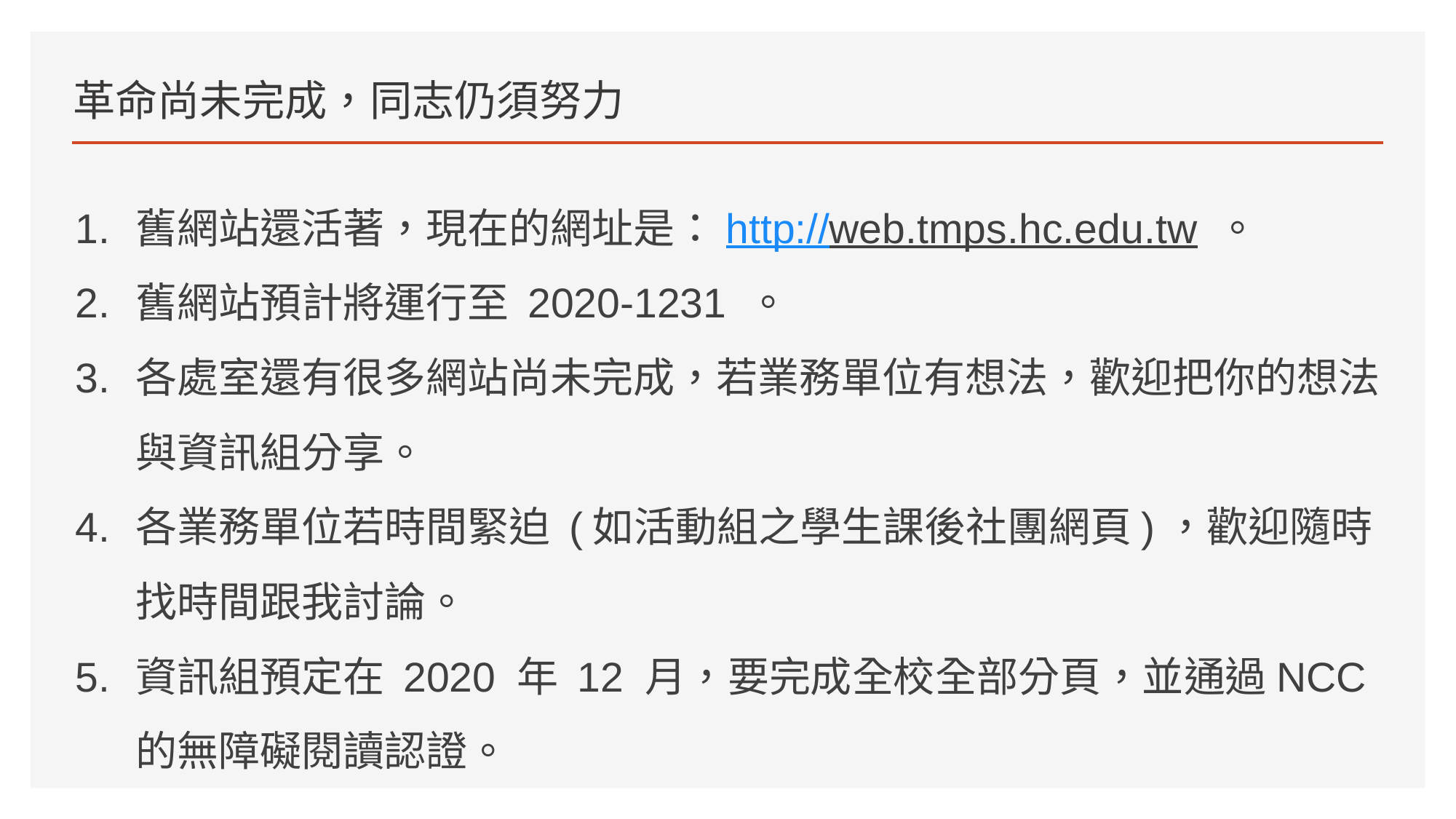

# 革命尚未完成，同志仍須努力
舊網站還活著，現在的網址是：http://web.tmps.hc.edu.tw 。
舊網站預計將運行至 2020-1231 。
各處室還有很多網站尚未完成，若業務單位有想法，歡迎把你的想法與資訊組分享。
各業務單位若時間緊迫 (如活動組之學生課後社團網頁)，歡迎隨時找時間跟我討論。
資訊組預定在 2020 年 12 月，要完成全校全部分頁，並通過NCC的無障礙閱讀認證。